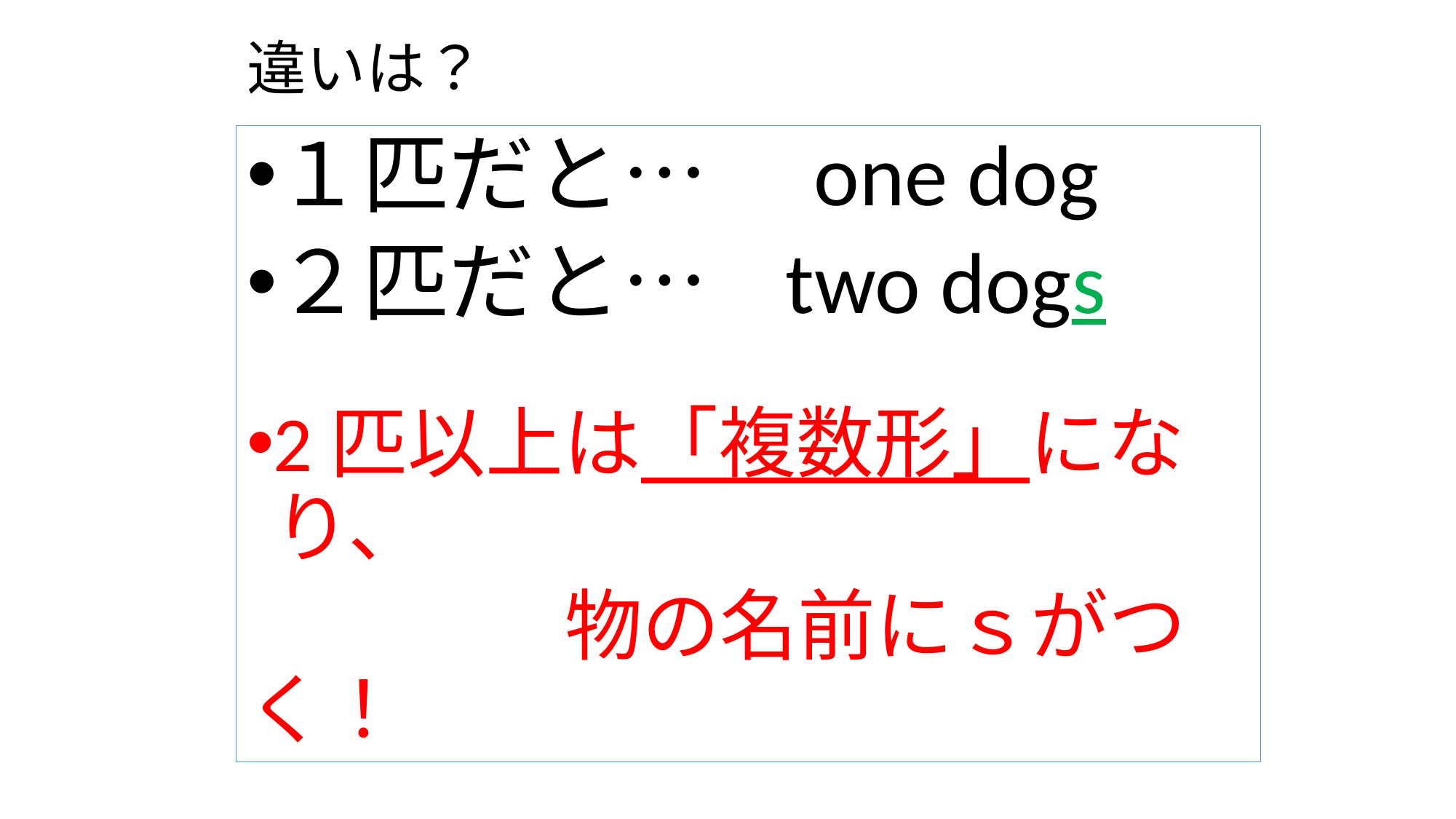

# 違いは？
１匹だと…　one dog
２匹だと…   two dogs

2匹以上は「複数形」になり、
　　　　　物の名前にｓがつく！